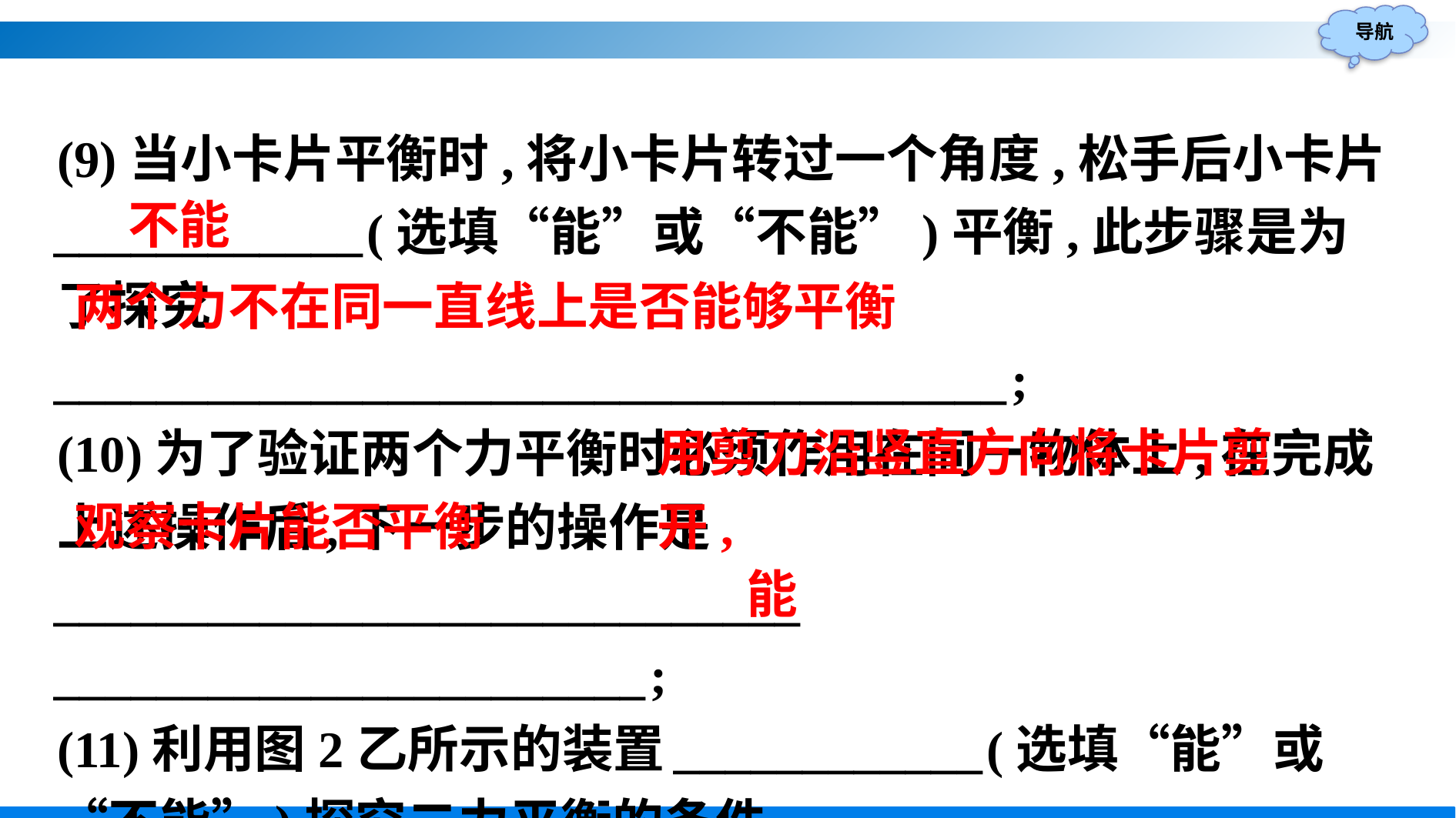

(9)当小卡片平衡时,将小卡片转过一个角度,松手后小卡片____________(选填“能”或“不能”)平衡,此步骤是为了探究
_____________________________________;
(10)为了验证两个力平衡时必须作用在同一物体上,在完成上述操作后,下一步的操作是_____________________________
_______________________;
(11)利用图2乙所示的装置____________(选填“能”或“不能”)探究二力平衡的条件.
不能
两个力不在同一直线上是否能够平衡
用剪刀沿竖直方向将卡片剪开,
观察卡片能否平衡
能